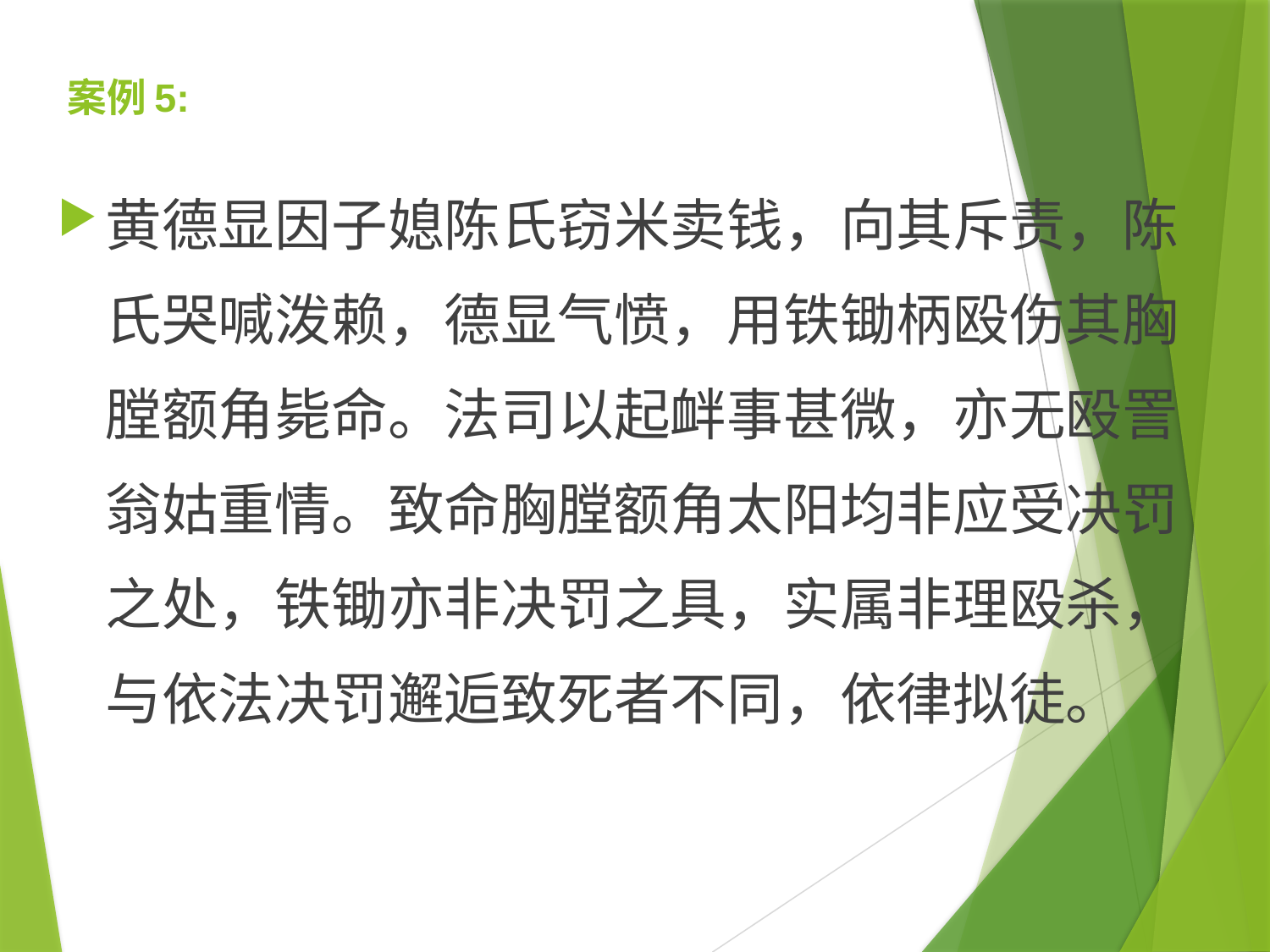

# 案例5:
黄德显因子媳陈氏窃米卖钱，向其斥责，陈氏哭喊泼赖，德显气愤，用铁锄柄殴伤其胸膛额角毙命。法司以起衅事甚微，亦无殴詈翁姑重情。致命胸膛额角太阳均非应受决罚之处，铁锄亦非决罚之具，实属非理殴杀，与依法决罚邂逅致死者不同，依律拟徒。